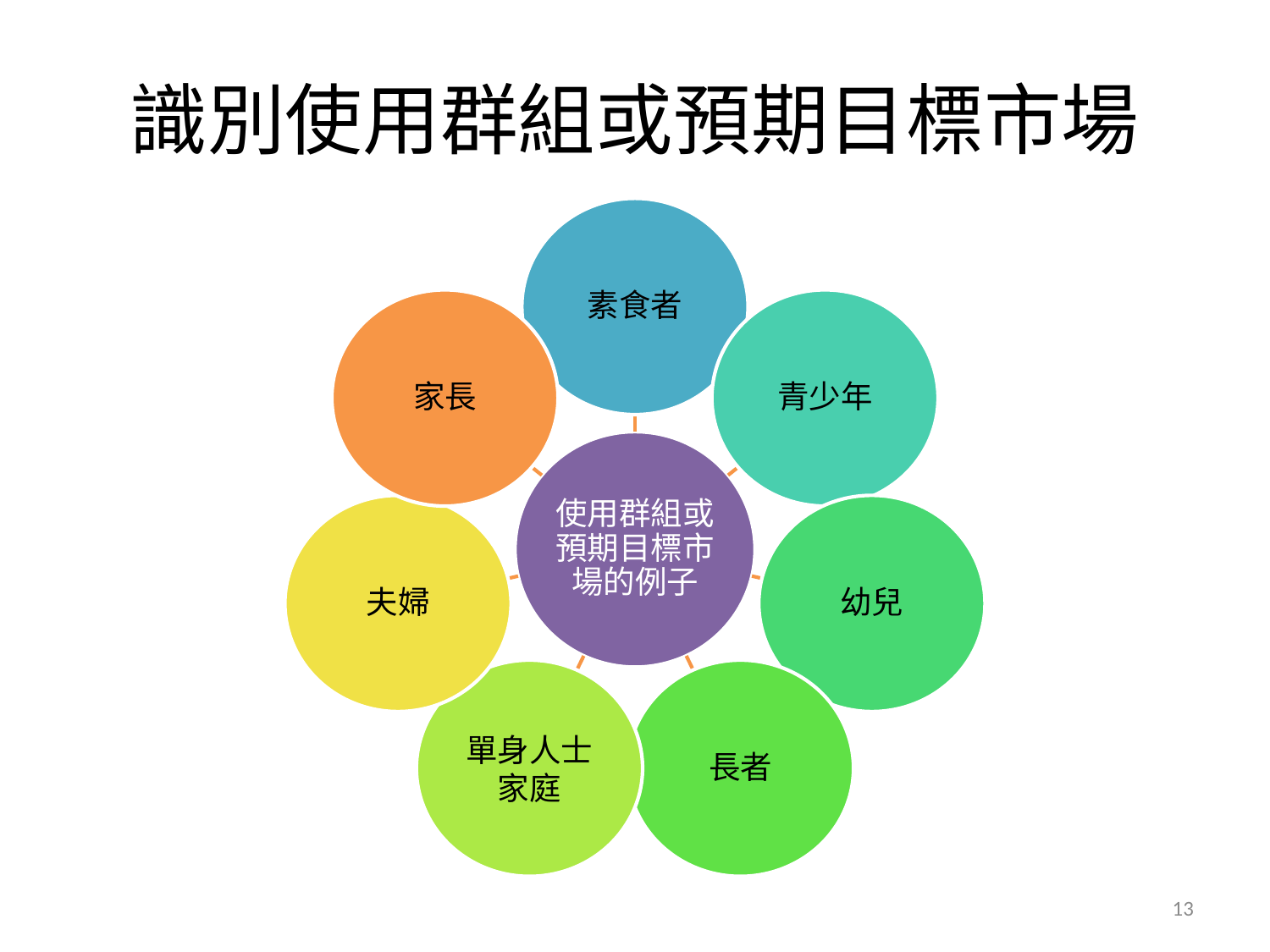

# 識別使用群組或預期目標市場
使用群組或預期目標市場的例子

素食者

青少年

幼兒

長者

單身人士家庭

夫婦

家長
13